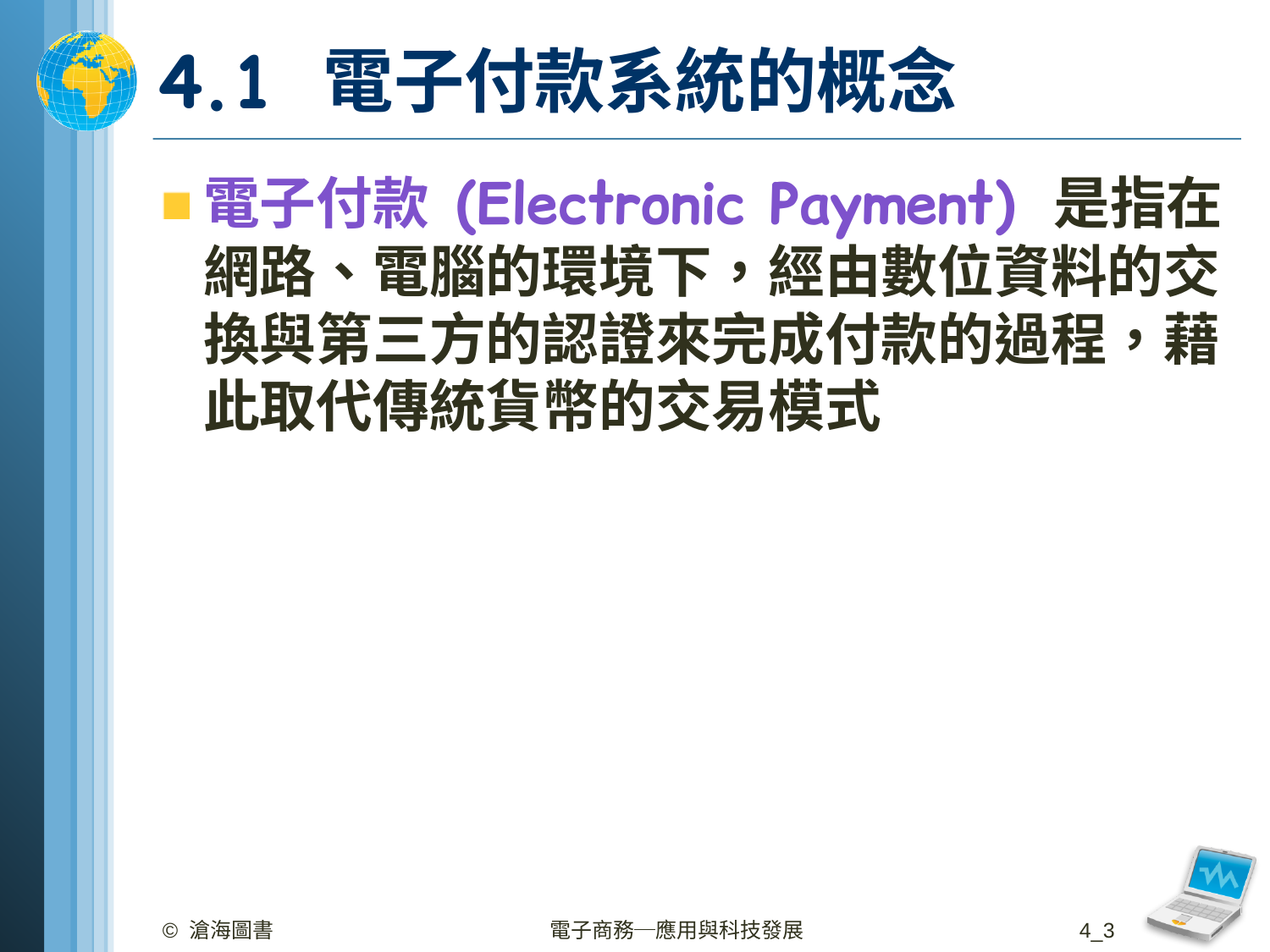

# 4.1 電子付款系統的概念
電子付款 (Electronic Payment) 是指在網路、電腦的環境下，經由數位資料的交換與第三方的認證來完成付款的過程，藉此取代傳統貨幣的交易模式
© 滄海圖書
電子商務─應用與科技發展
4_3